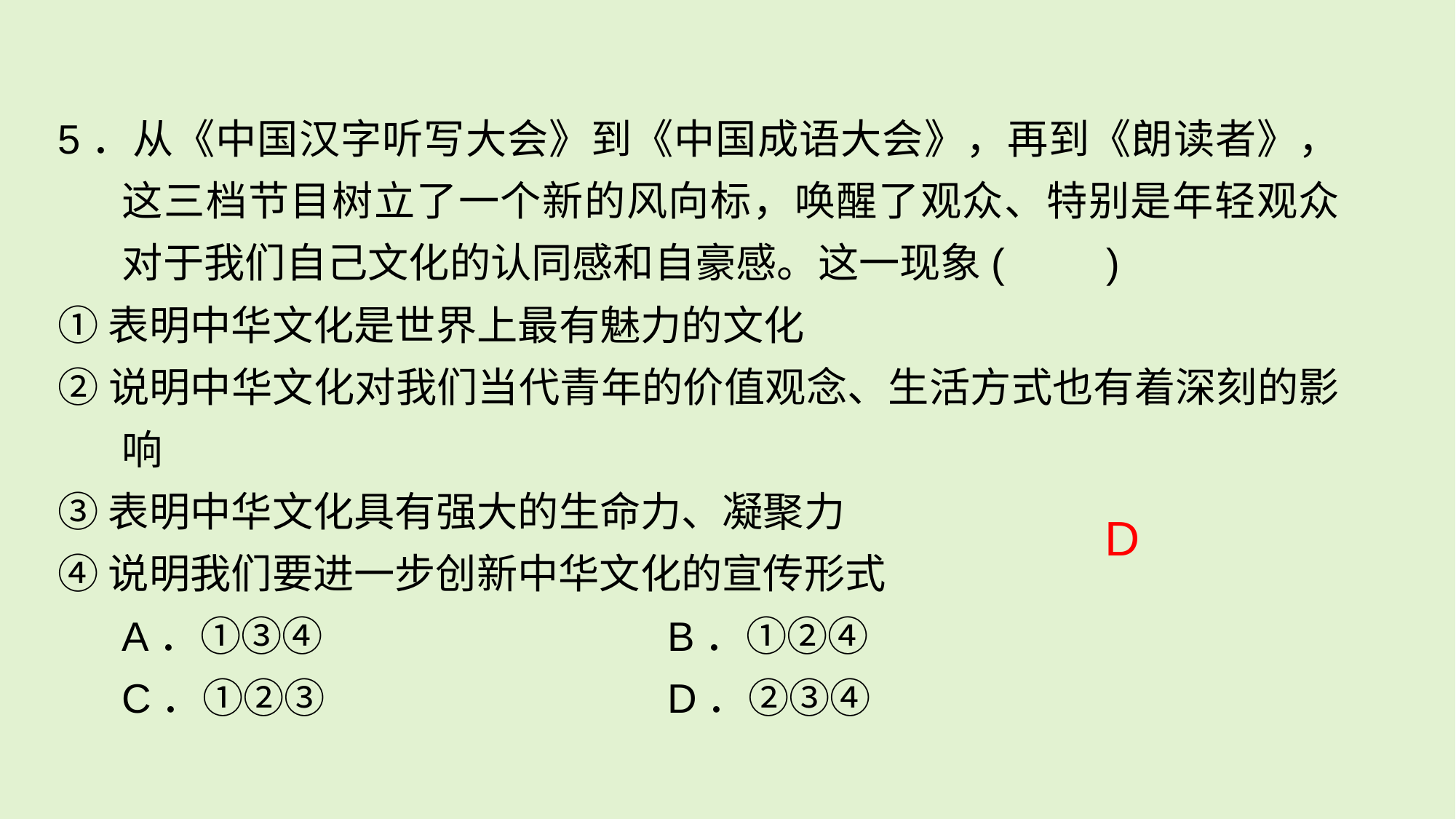

5．从《中国汉字听写大会》到《中国成语大会》，再到《朗读者》，这三档节目树立了一个新的风向标，唤醒了观众、特别是年轻观众对于我们自己文化的认同感和自豪感。这一现象(　　)
①表明中华文化是世界上最有魅力的文化
②说明中华文化对我们当代青年的价值观念、生活方式也有着深刻的影响
③表明中华文化具有强大的生命力、凝聚力
④说明我们要进一步创新中华文化的宣传形式
	A．①③④  			B．①②④
	C．①②③  			D．②③④
D